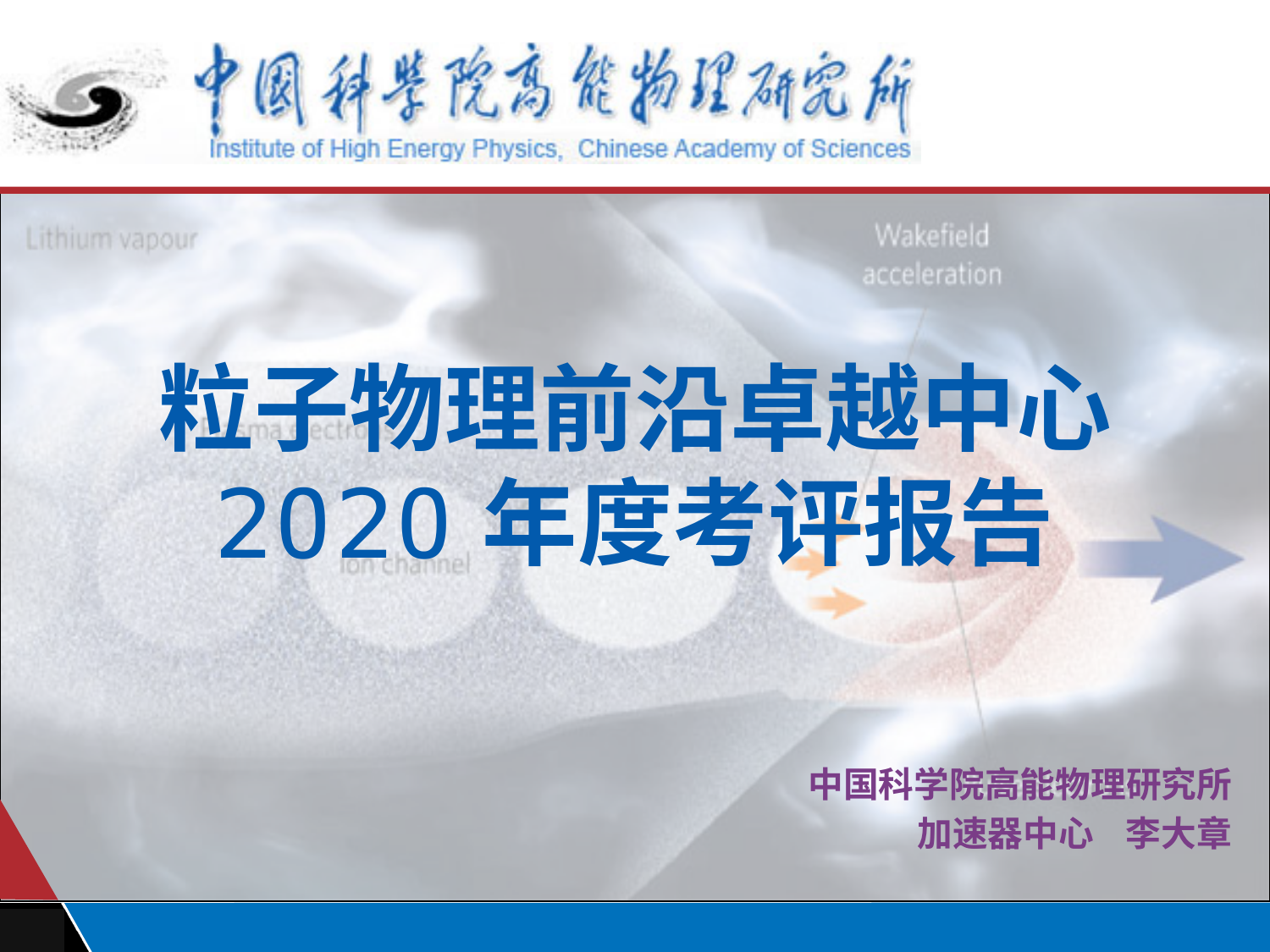

粒子物理前沿卓越中心
2020年度考评报告
中国科学院高能物理研究所
加速器中心    李大章